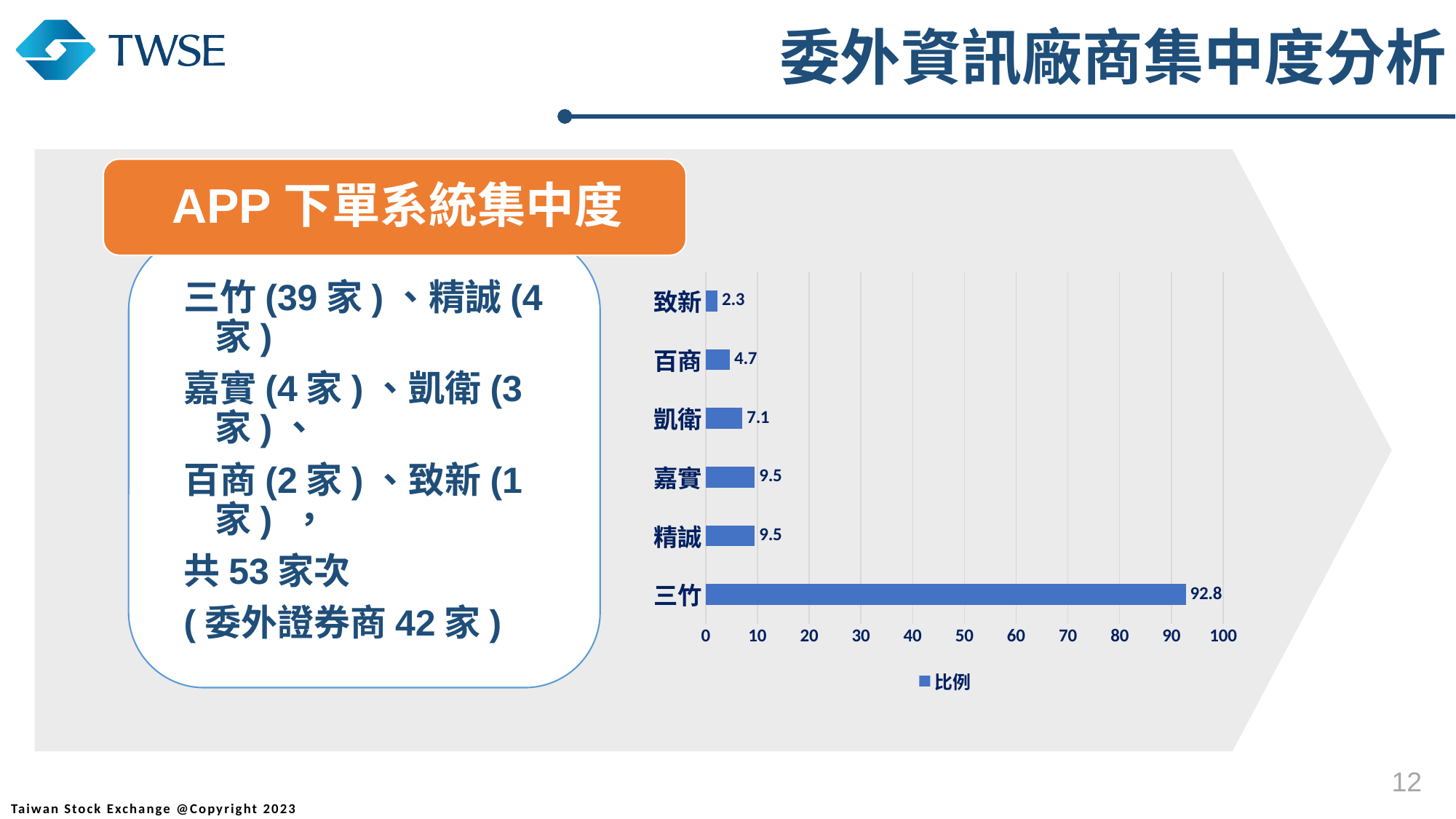

委外資訊廠商集中度分析

APP下單系統集中度
三竹(39家)、精誠(4家)
嘉實(4家)、凱衛(3家)、
百商(2家)、致新(1家) ，
共53家次
(委外證券商42家)

### Chart

| Category | 比例 |
|---|---|
| 三竹 | 92.8 |
| 精誠 | 9.5 |
| 嘉實 | 9.5 |
| 凱衛 | 7.1 |
| 百商 | 4.7 |
| 致新 | 2.3 |
12